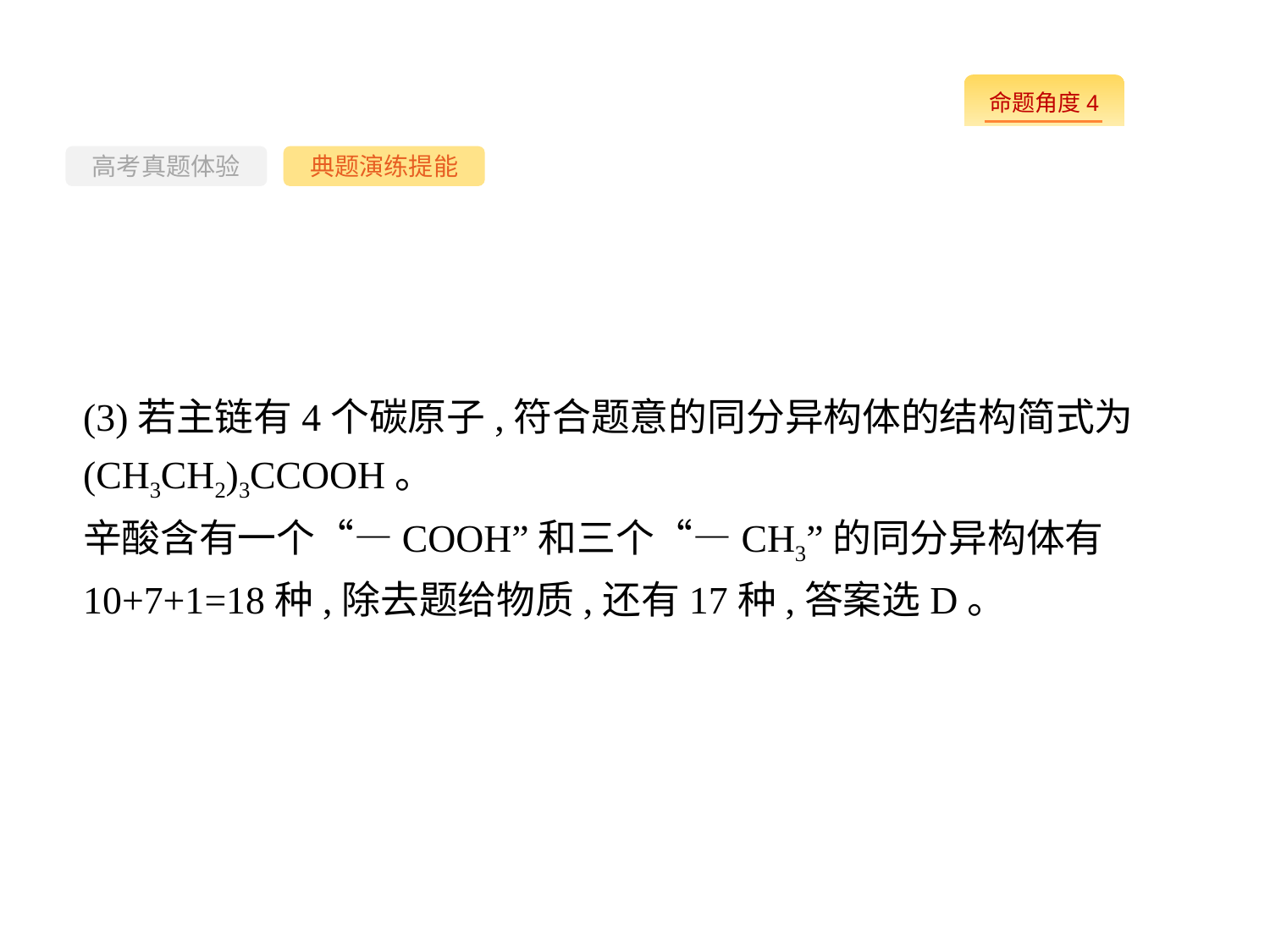

-84-
高考真题体验
典题演练提能
(3)若主链有4个碳原子,符合题意的同分异构体的结构简式为(CH3CH2)3CCOOH。
辛酸含有一个“—COOH”和三个“—CH3”的同分异构体有10+7+1=18种,除去题给物质,还有17种,答案选D。